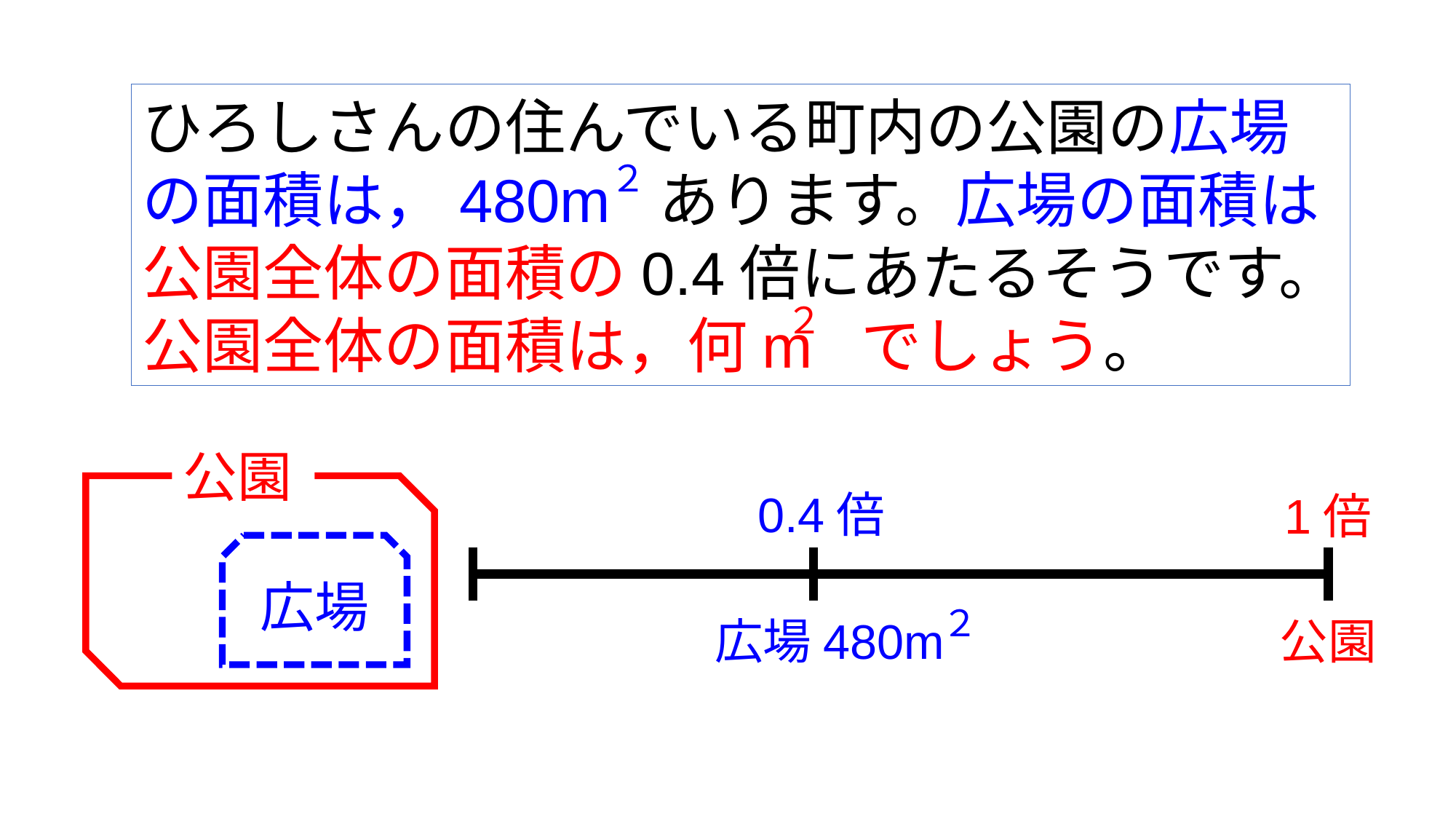

ひろしさんの住んでいる町内の公園の広場
の面積は，480m  あります。広場の面積は
公園全体の面積の0.4倍にあたるそうです。
公園全体の面積は，何m  でしょう。
２
２
公園

0.4倍
1倍
広場480m
公園
２
広場